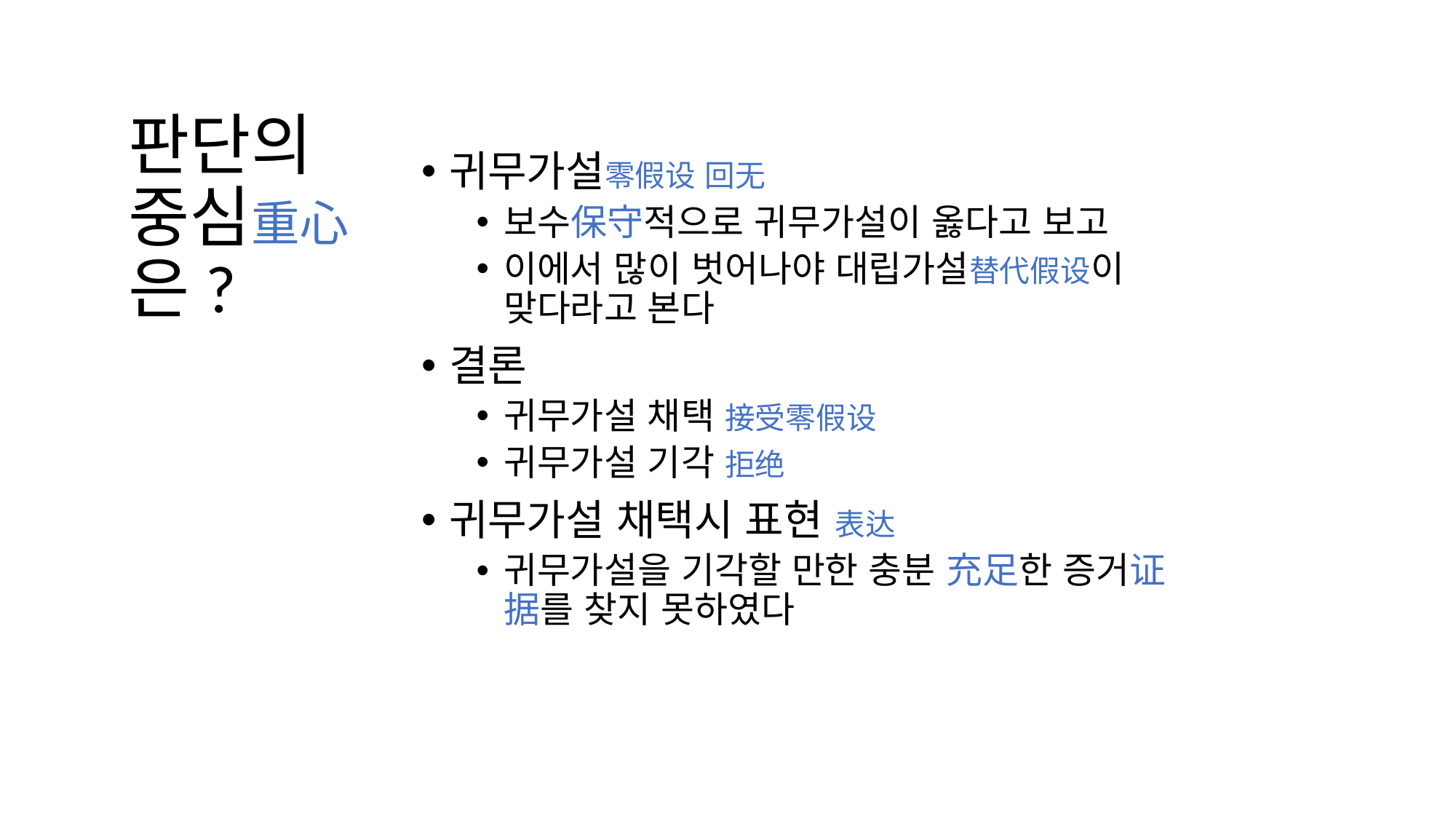

# 판단의 중심重心은?
귀무가설零假设 回无
보수保守적으로 귀무가설이 옳다고 보고
이에서 많이 벗어나야 대립가설替代假设이 맞다라고 본다
결론
귀무가설 채택 接受零假设
귀무가설 기각 拒绝
귀무가설 채택시 표현 表达
귀무가설을 기각할 만한 충분 充足한 증거证据를 찾지 못하였다